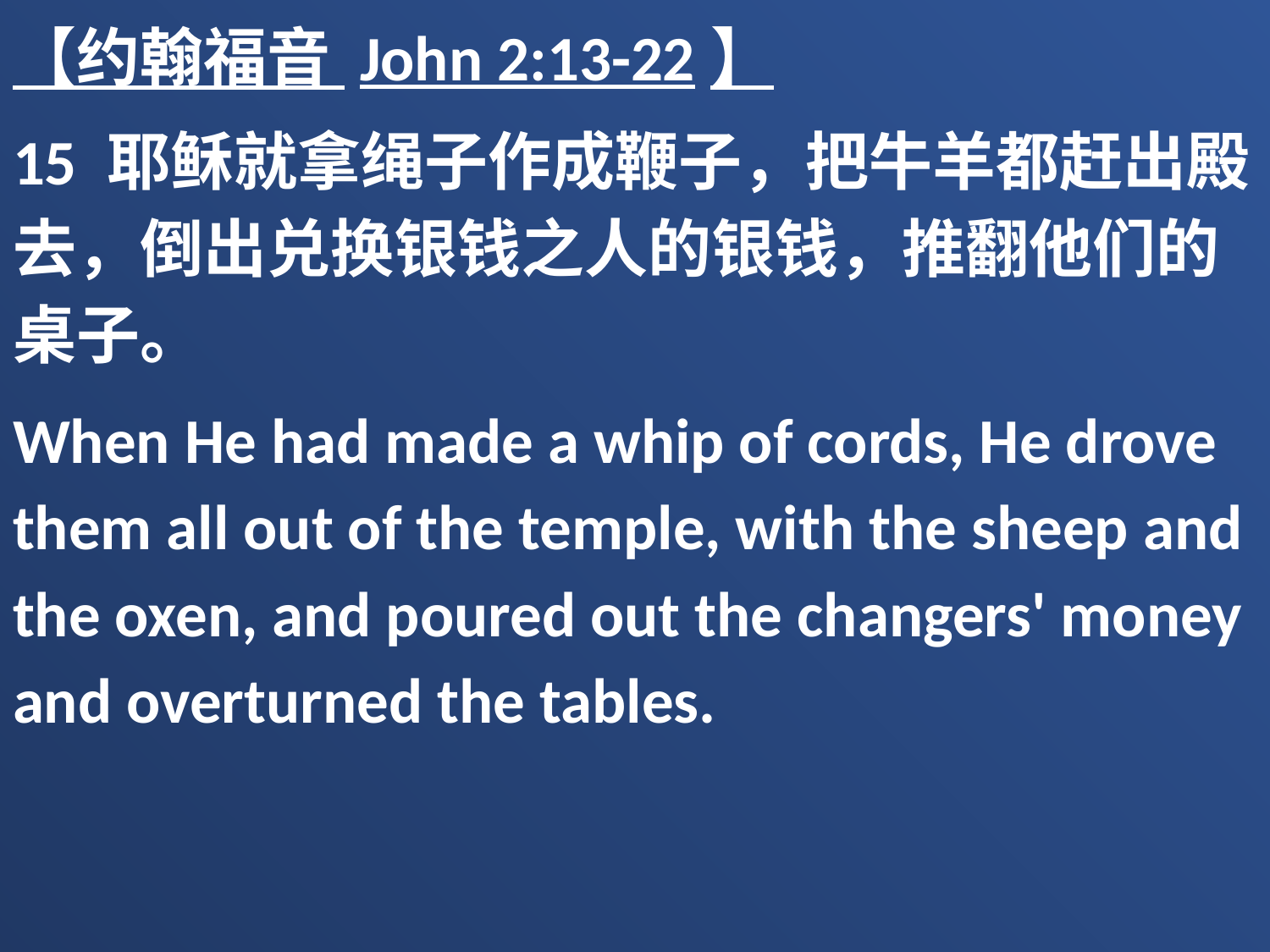

【约翰福音 John 2:13-22】
15 耶稣就拿绳子作成鞭子，把牛羊都赶出殿去，倒出兑换银钱之人的银钱，推翻他们的桌子。
When He had made a whip of cords, He drove them all out of the temple, with the sheep and the oxen, and poured out the changers' money and overturned the tables.